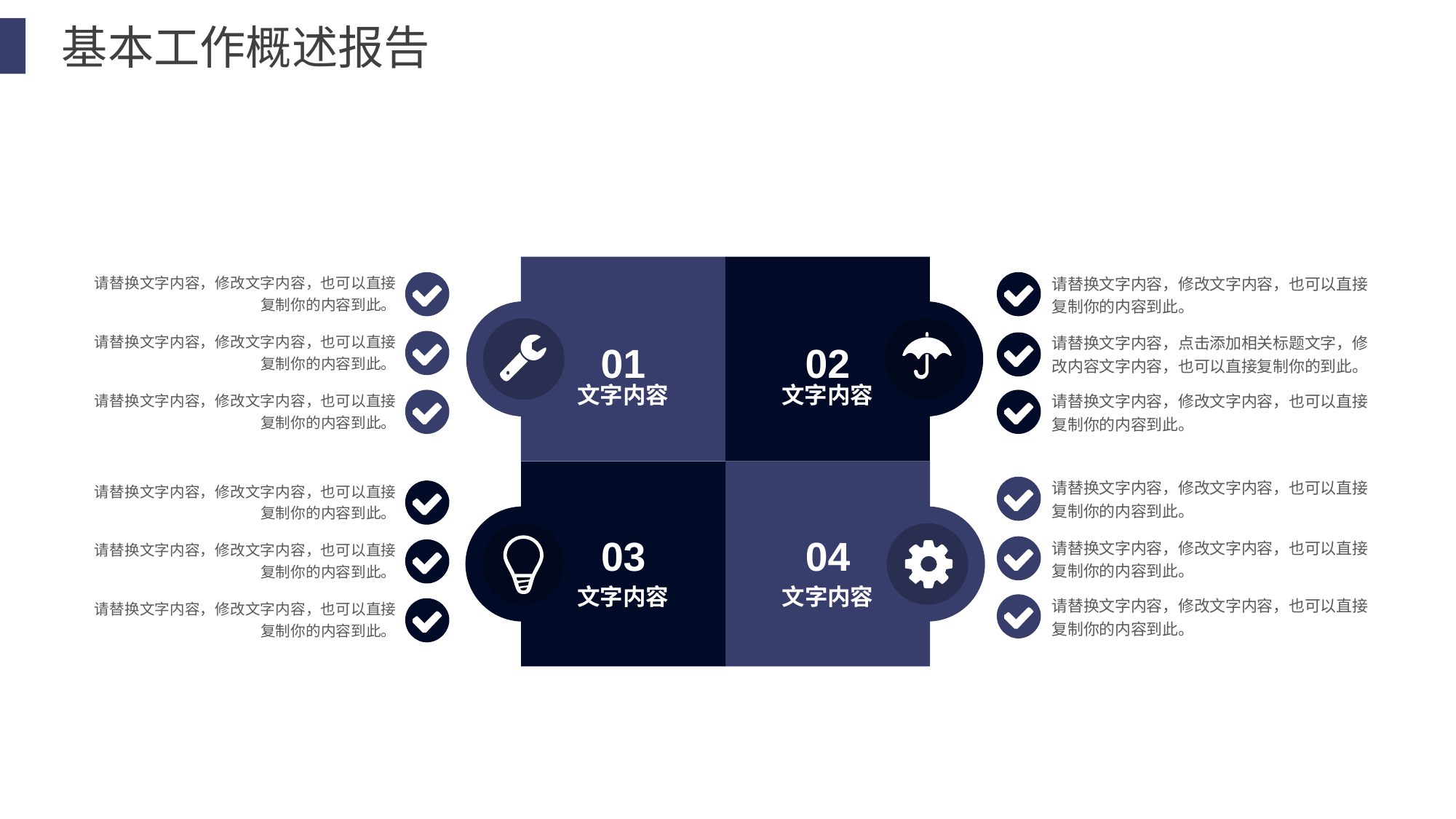

基本工作概述报告

请替换文字内容，修改文字内容，也可以直接复制你的内容到此。

请替换文字内容，修改文字内容，也可以直接复制你的内容到此。

请替换文字内容，修改文字内容，也可以直接复制你的内容到此。

请替换文字内容，点击添加相关标题文字，修改内容文字内容，也可以直接复制你的到此。

01
02
文字内容
文字内容
请替换文字内容，修改文字内容，也可以直接复制你的内容到此。

请替换文字内容，修改文字内容，也可以直接复制你的内容到此。

请替换文字内容，修改文字内容，也可以直接复制你的内容到此。

请替换文字内容，修改文字内容，也可以直接复制你的内容到此。

03
04
请替换文字内容，修改文字内容，也可以直接复制你的内容到此。

请替换文字内容，修改文字内容，也可以直接复制你的内容到此。

文字内容
文字内容
请替换文字内容，修改文字内容，也可以直接复制你的内容到此。

请替换文字内容，修改文字内容，也可以直接复制你的内容到此。